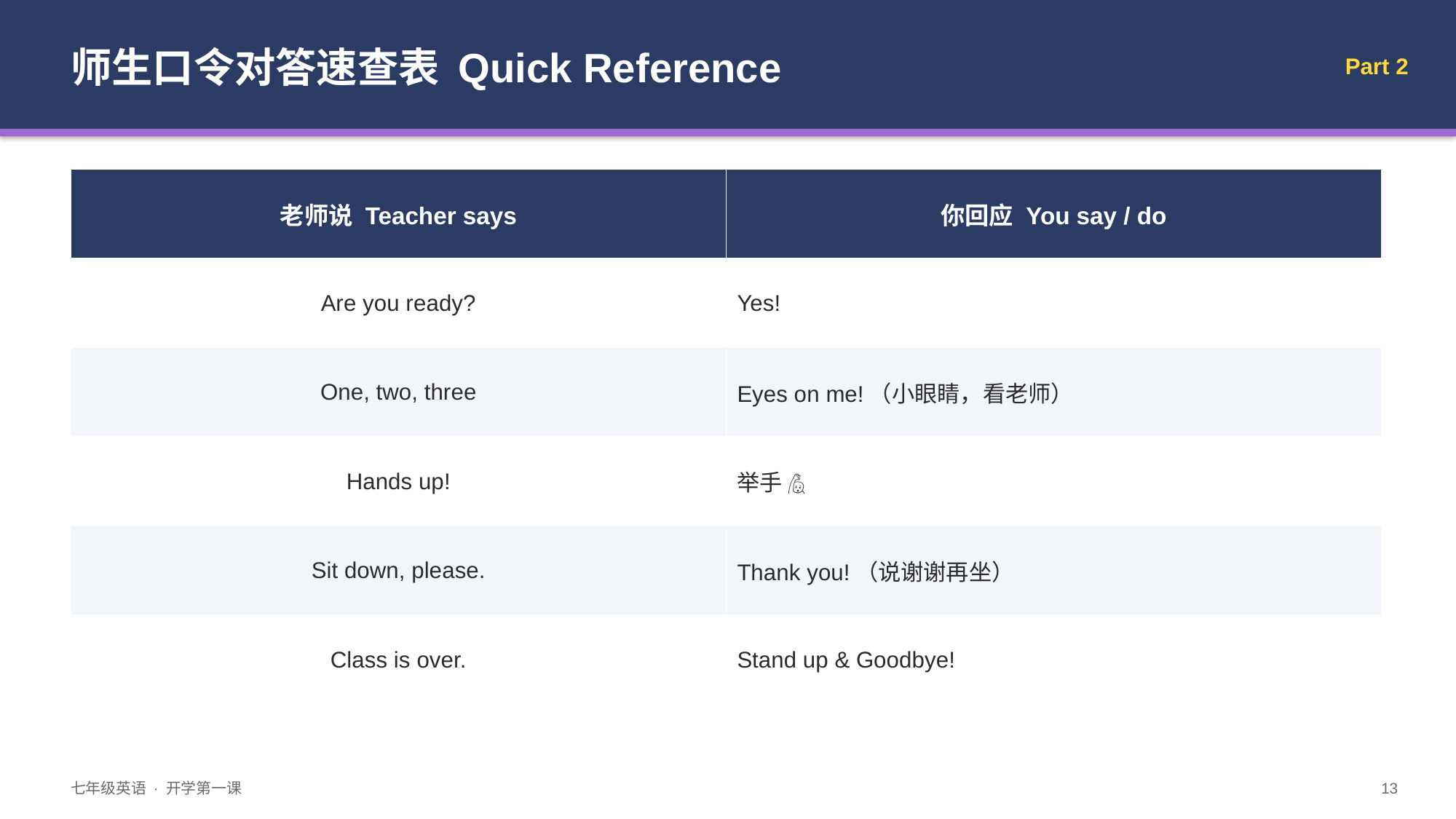

师生口令对答速查表 Quick Reference
Part 2

| 老师说 Teacher says | 你回应 You say / do |
| --- | --- |
| Are you ready? | Yes! |
| One, two, three | Eyes on me!（小眼睛，看老师） |
| Hands up! | 举手 🙋 |
| Sit down, please. | Thank you!（说谢谢再坐） |
| Class is over. | Stand up & Goodbye! |
七年级英语 · 开学第一课
13